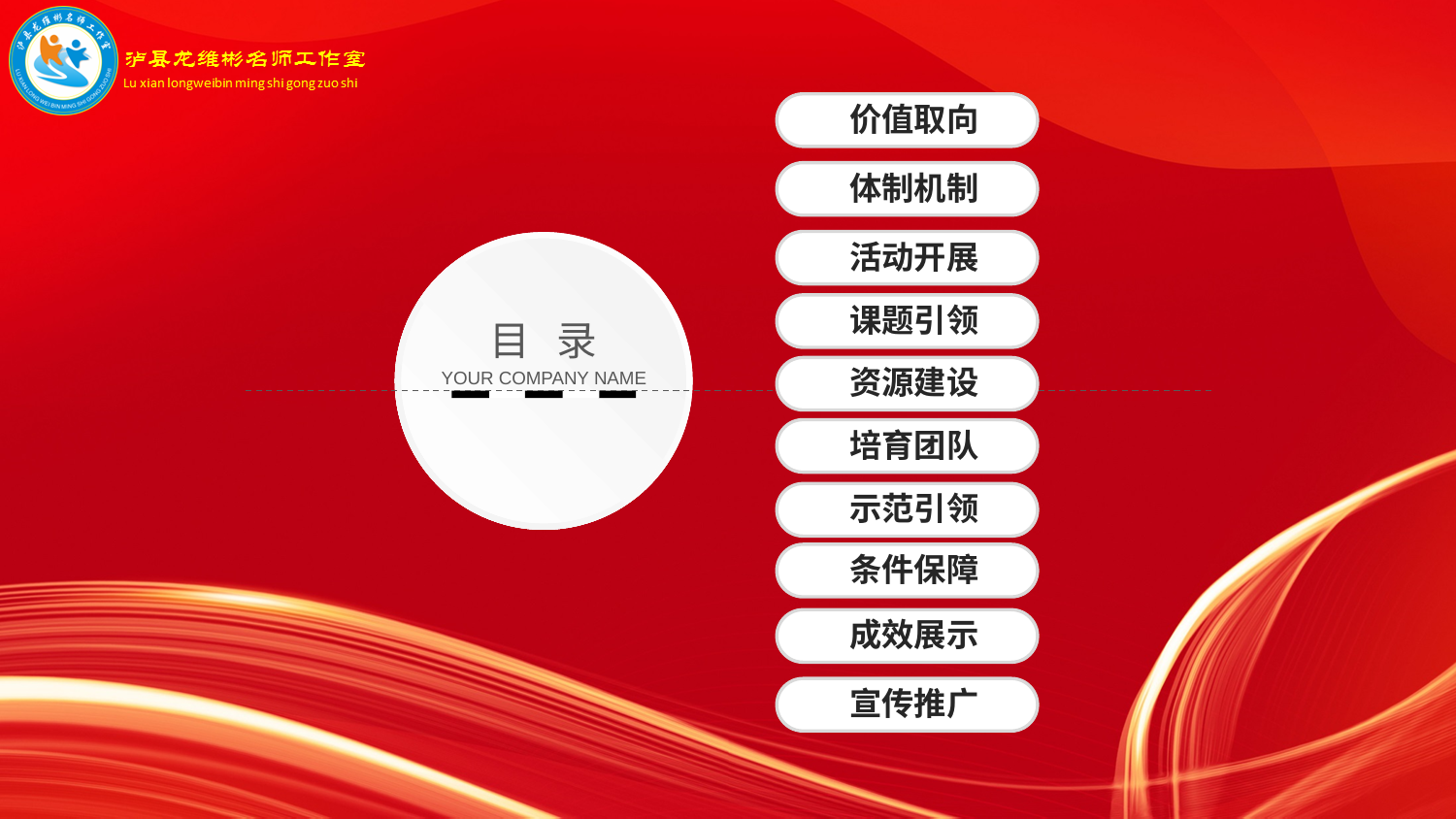

价值取向

体制机制

活动开展

课题引领

目   录
YOUR COMPANY NAME

资源建设

培育团队

示范引领

条件保障

成效展示

宣传推广